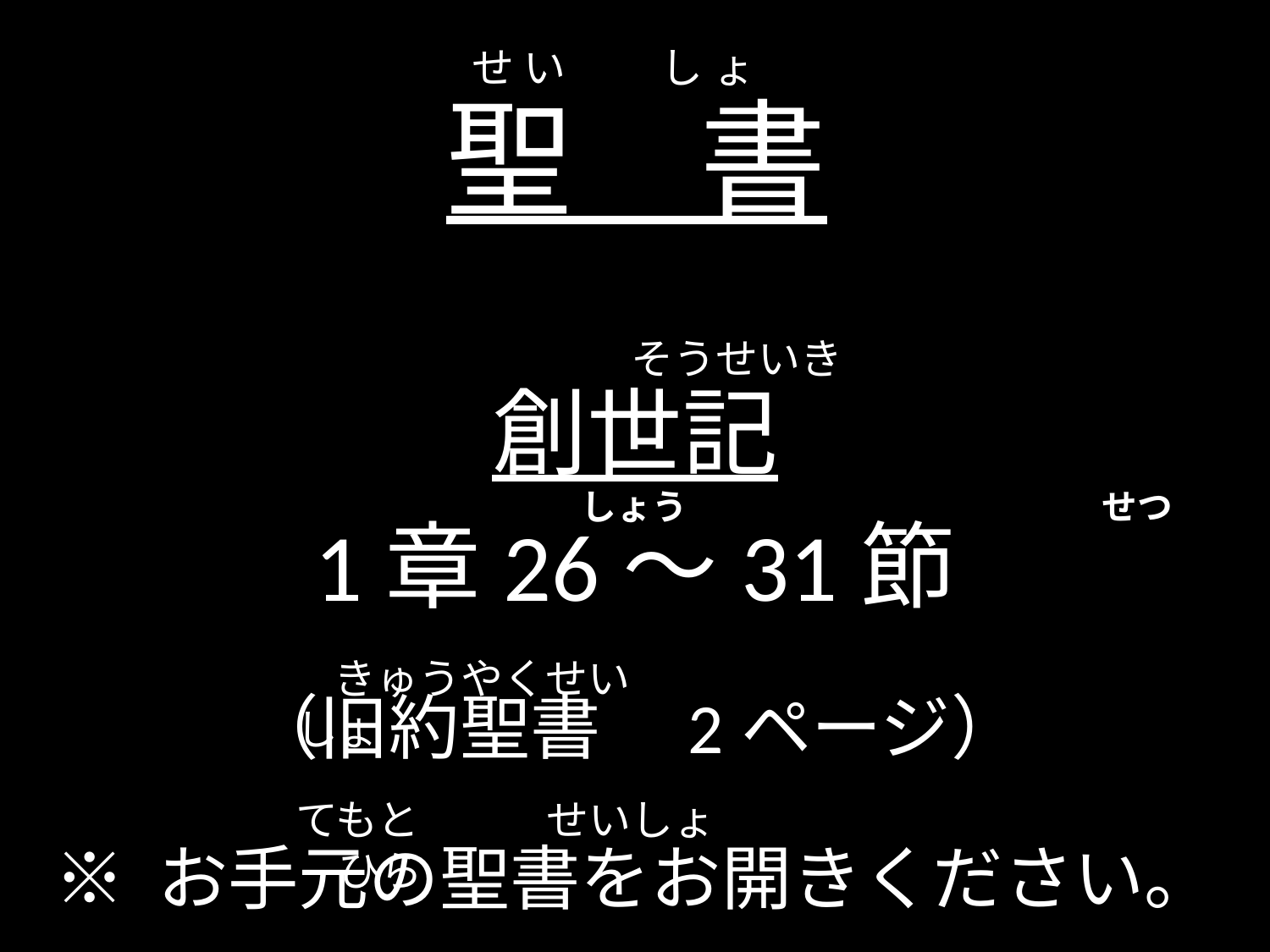

せ い          し ょ
# 聖　書
　　　　　　　 そうせいき
創世記
1章26～31節

（旧約聖書　2ページ）
　　　　　　  　　　　　　     　  しょう　　　　　　　　       　     せつ
   きゅうやくせいしょ
てもと　　　せいしょ　　　　ひら
※ お手元の聖書をお開きください。